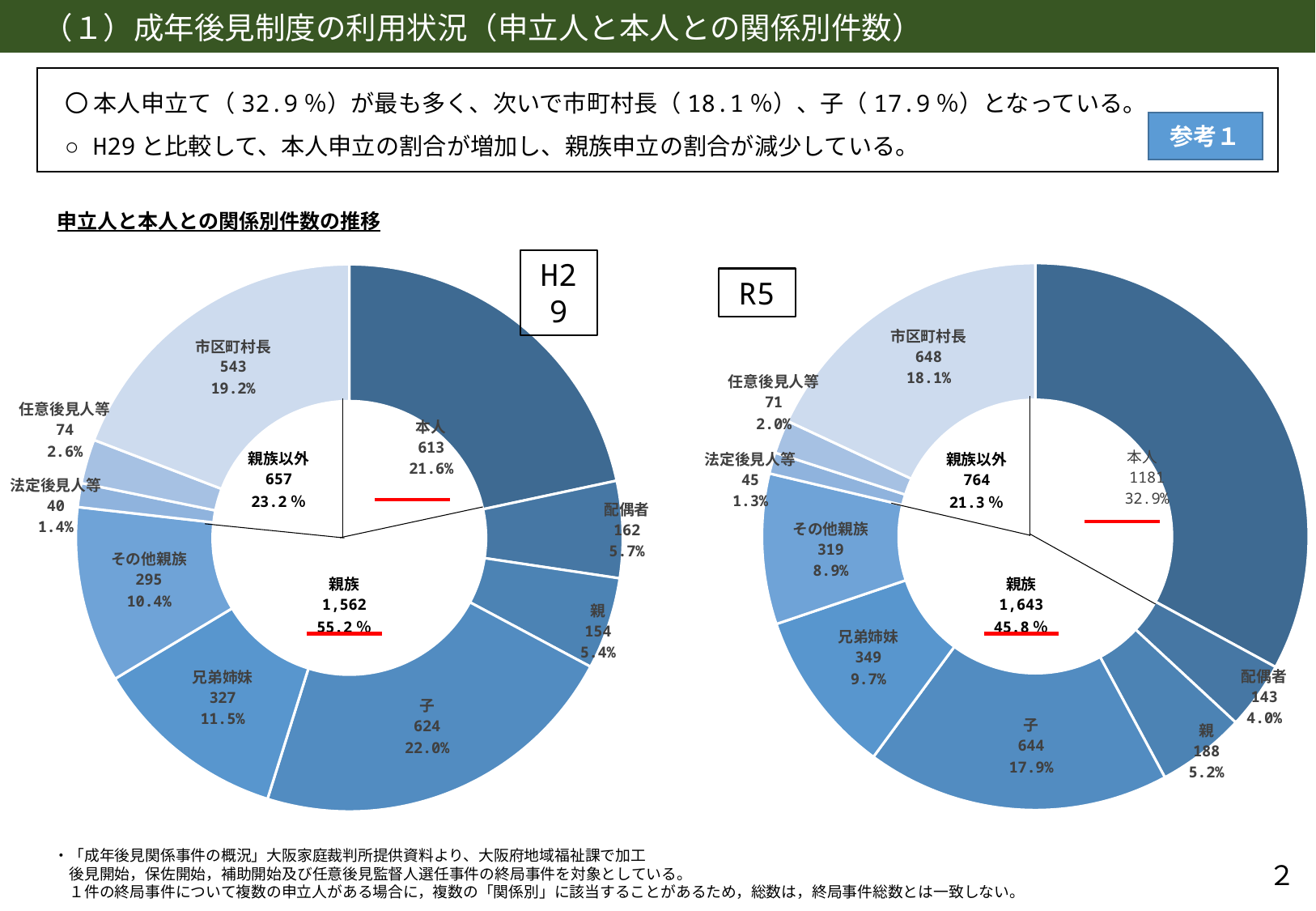

# （１）成年後見制度の利用状況（申立人と本人との関係別件数）

〇 本人申立て（32.9％）が最も多く、次いで市町村長（18.1％）、子（17.9％）となっている。
○ H29と比較して、本人申立の割合が増加し、親族申立の割合が減少している。
参考１
申立人と本人との関係別件数の推移

### Chart

| Category | R5 |
|---|---|
| 本人 | 1181.0 |
| 配偶者 | 143.0 |
| 親 | 188.0 |
| 子 | 644.0 |
| 兄弟姉妹 | 349.0 |
| その他親族 | 319.0 |
| 法定後見人等 | 45.0 |
| 任意後見人等 | 71.0 |
| 検察官 | 0.0 |
| 市区町村長 | 648.0 |

### Chart

| Category | H29 |
|---|---|
| 本人 | 613.0 |
| 配偶者 | 162.0 |
| 親 | 154.0 |
| 子 | 624.0 |
| 兄弟姉妹 | 327.0 |
| その他親族 | 295.0 |
| 法定後見人等 | 40.0 |
| 任意後見人等 | 74.0 |
| 検察官 | 0.0 |
| 市区町村長 | 543.0 |
H29
R5
・「成年後見関係事件の概況」大阪家庭裁判所提供資料より、大阪府地域福祉課で加工
　後見開始，保佐開始，補助開始及び任意後見監督人選任事件の終局事件を対象としている。
　１件の終局事件について複数の申立人がある場合に，複数の「関係別」に該当することがあるため，総数は，終局事件総数とは一致しない。
２